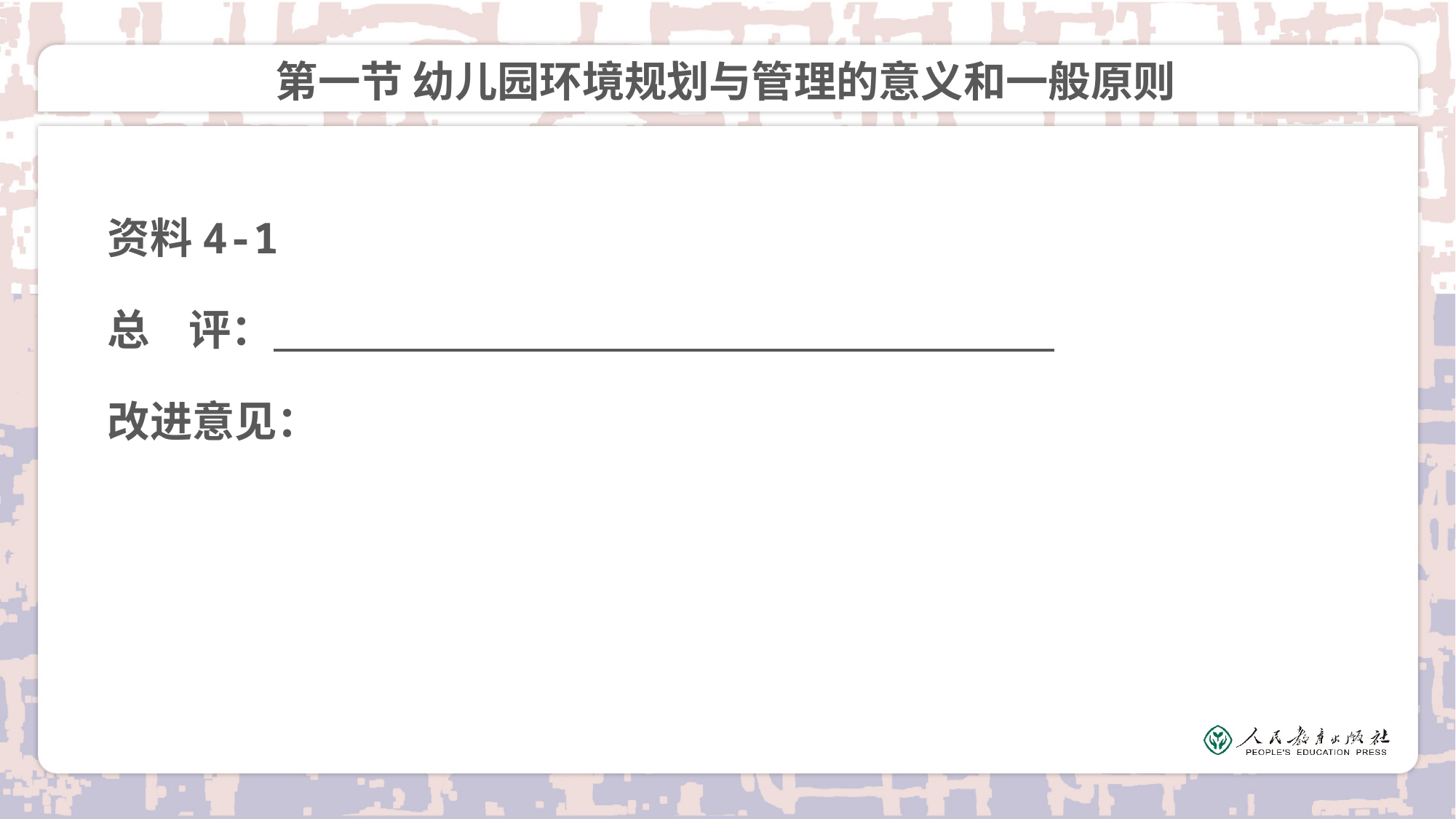

# 第一节 幼儿园环境规划与管理的意义和一般原则
资料4-1
总    评：
改进意见：